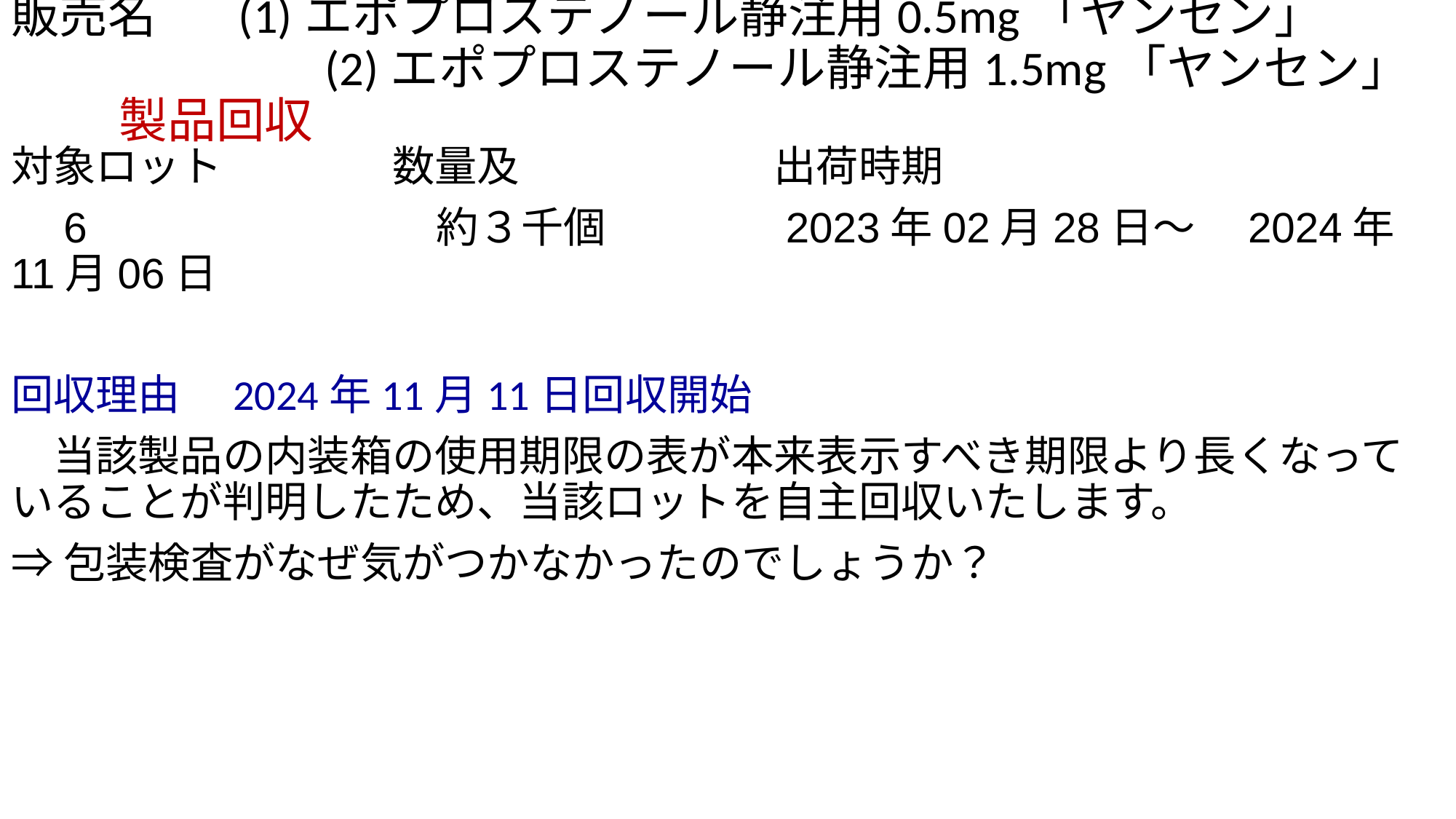

# 販売名　  (1)エポプロステノール静注用0.5mg「ヤンセン」 　　　　　　 (2)エポプロステノール静注用1.5mg「ヤンセン」　　 製品回収
対象ロット　　　　数量及　　　　　　出荷時期
　6　　　　　　　　約３千個　　　　2023年02月28日～　2024年11月06日

回収理由　2024年11月11日回収開始
　当該製品の内装箱の使用期限の表が本来表示すべき期限より長くなっていることが判明したため、当該ロットを自主回収いたします。
⇒包装検査がなぜ気がつかなかったのでしょうか？